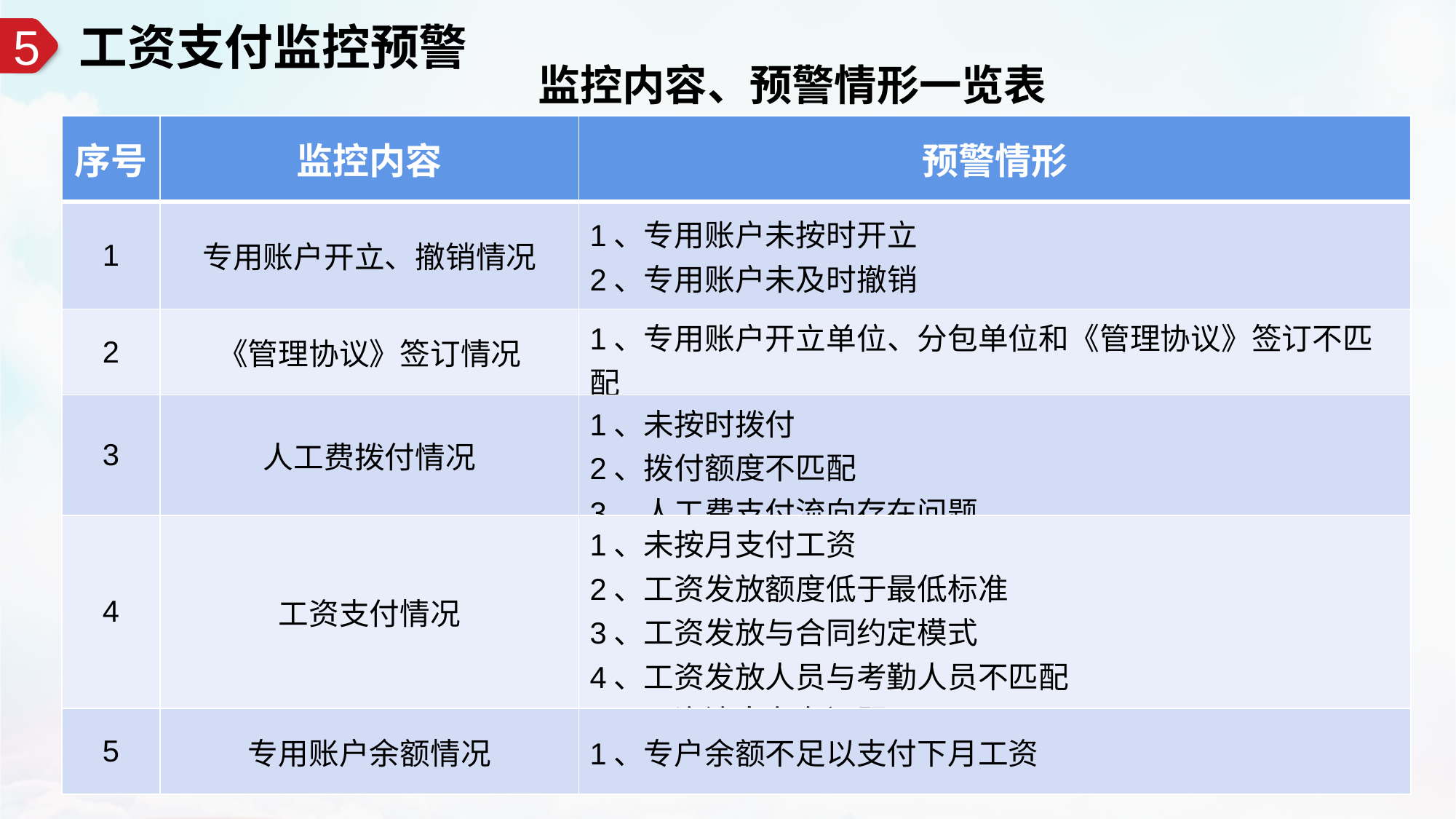

工资支付监控预警
5

监控内容、预警情形一览表
| 序号 | 监控内容 | 预警情形 |
| --- | --- | --- |
| 1 | 专用账户开立、撤销情况 | 1、专用账户未按时开立 2、专用账户未及时撤销 |
| 2 | 《管理协议》签订情况 | 1、专用账户开立单位、分包单位和《管理协议》签订不匹配 |
| 3 | 人工费拨付情况 | 1、未按时拨付 2、拨付额度不匹配 3、人工费支付流向存在问题 |
| 4 | 工资支付情况 | 1、未按月支付工资 2、工资发放额度低于最低标准 3、工资发放与合同约定模式 4、工资发放人员与考勤人员不匹配 5、工资流向存在问题 |
| 5 | 专用账户余额情况 | 1、专户余额不足以支付下月工资 |